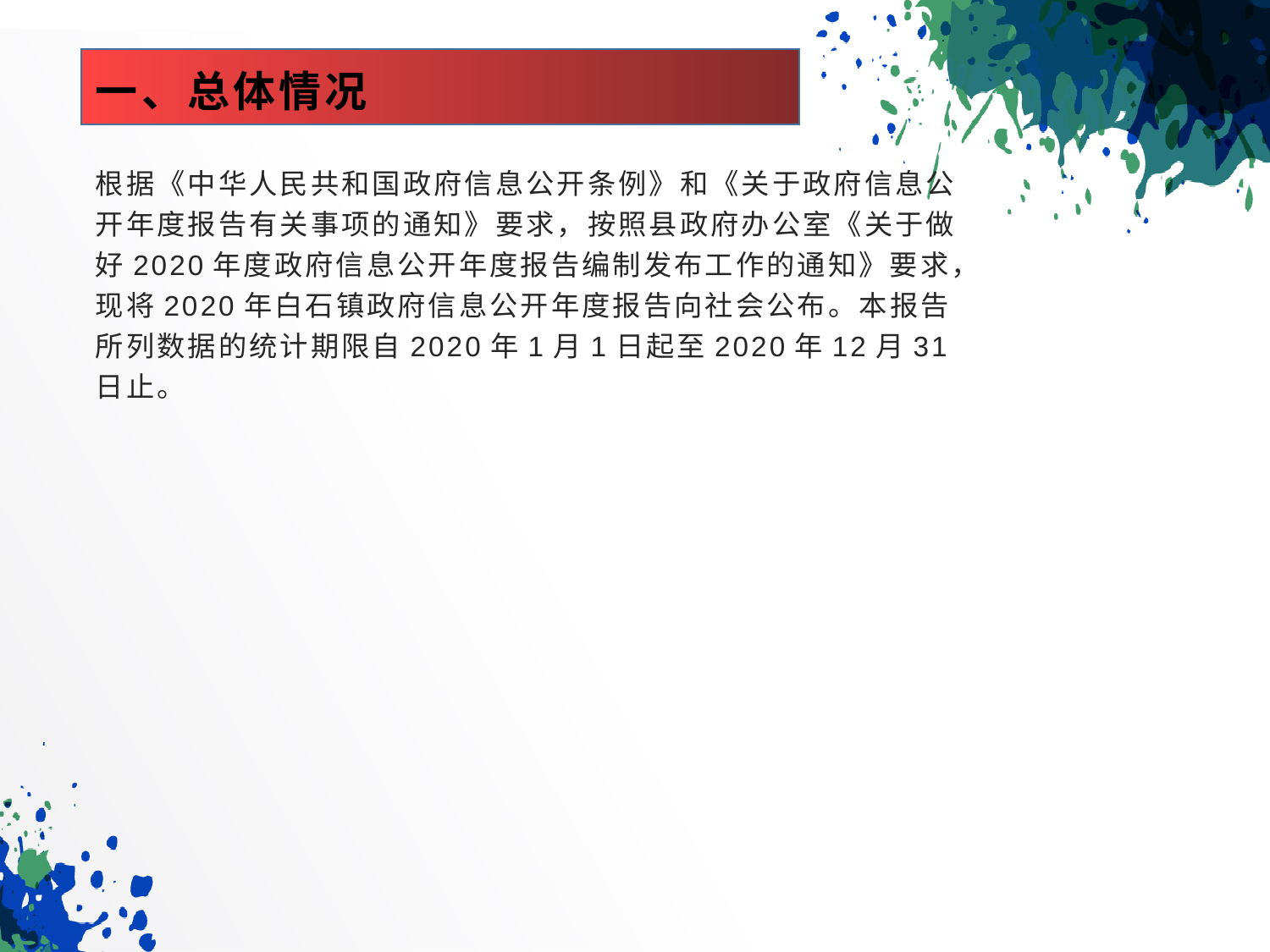

# 一、总体情况
根据《中华人民共和国政府信息公开条例》和《关于政府信息公开年度报告有关事项的通知》要求，按照县政府办公室《关于做好2020年度政府信息公开年度报告编制发布工作的通知》要求，现将2020年白石镇政府信息公开年度报告向社会公布。本报告所列数据的统计期限自2020年1月1日起至2020年12月31日止。